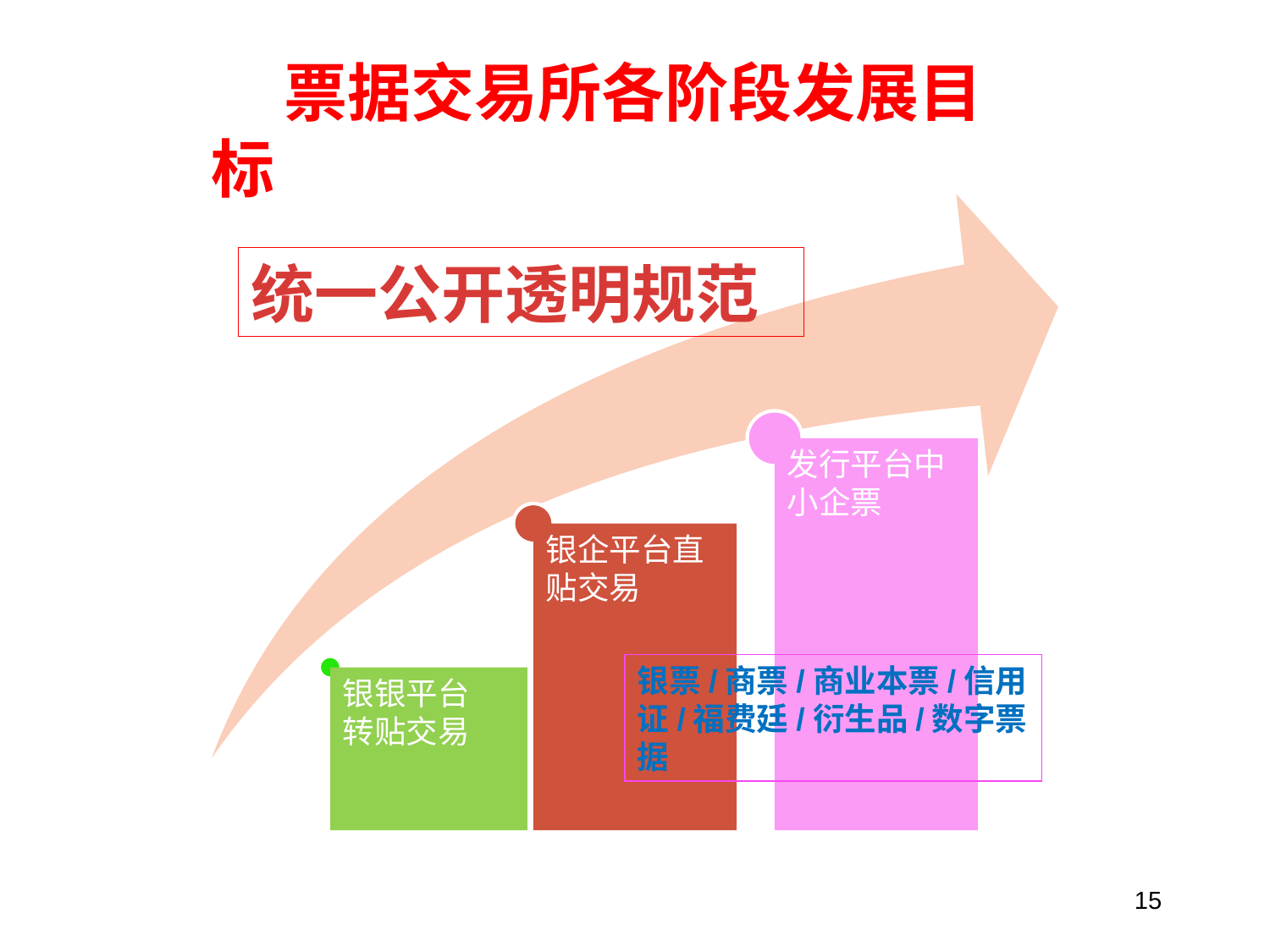

票据交易所各阶段发展目标
银银平台  转贴交易
银企平台直贴交易
发行平台中小企票
统一公开透明规范
银票/商票/商业本票/信用证/福费廷/衍生品/数字票据
15